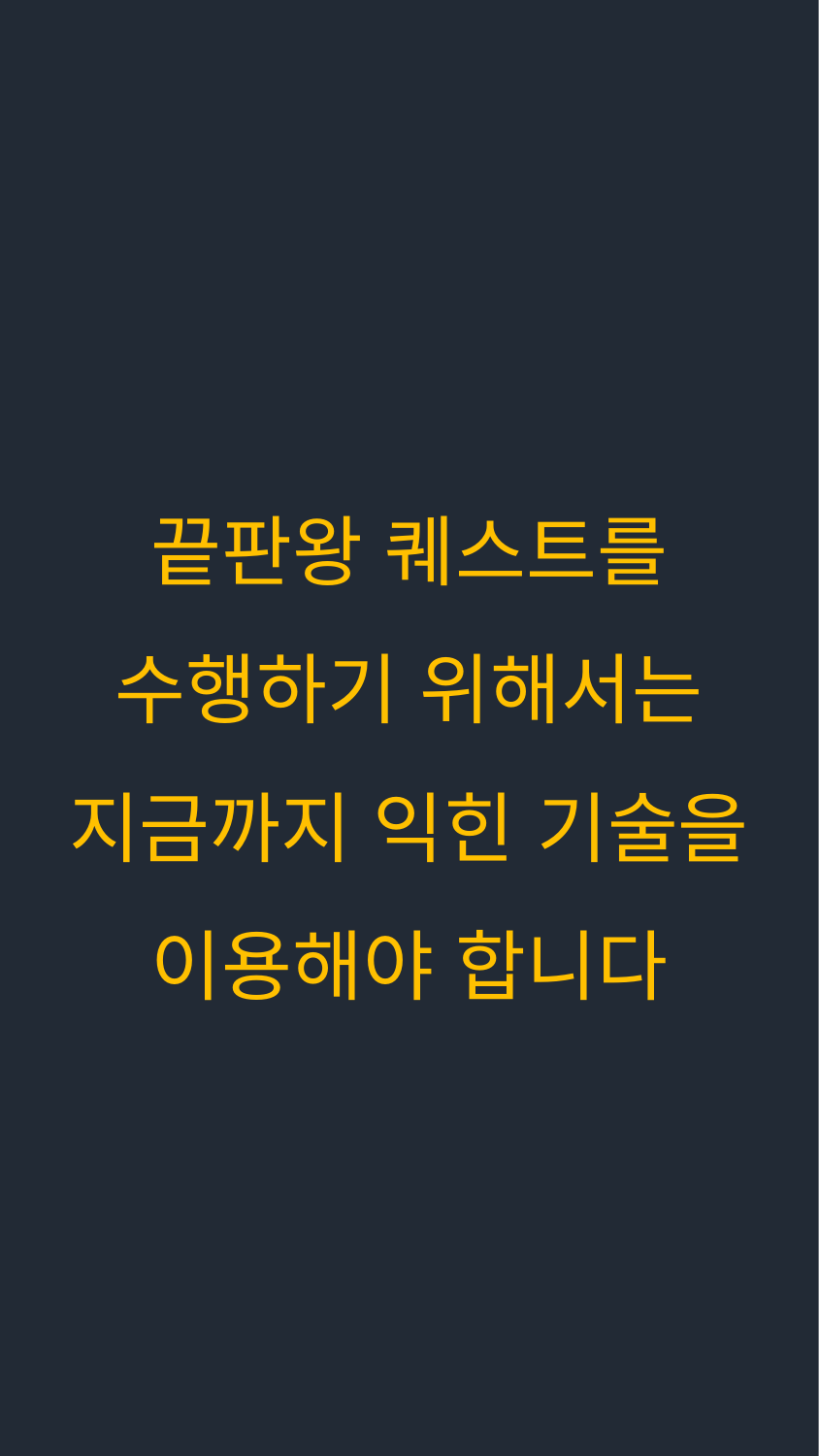

끝판왕 퀘스트를
수행하기 위해서는
지금까지 익힌 기술을
이용해야 합니다